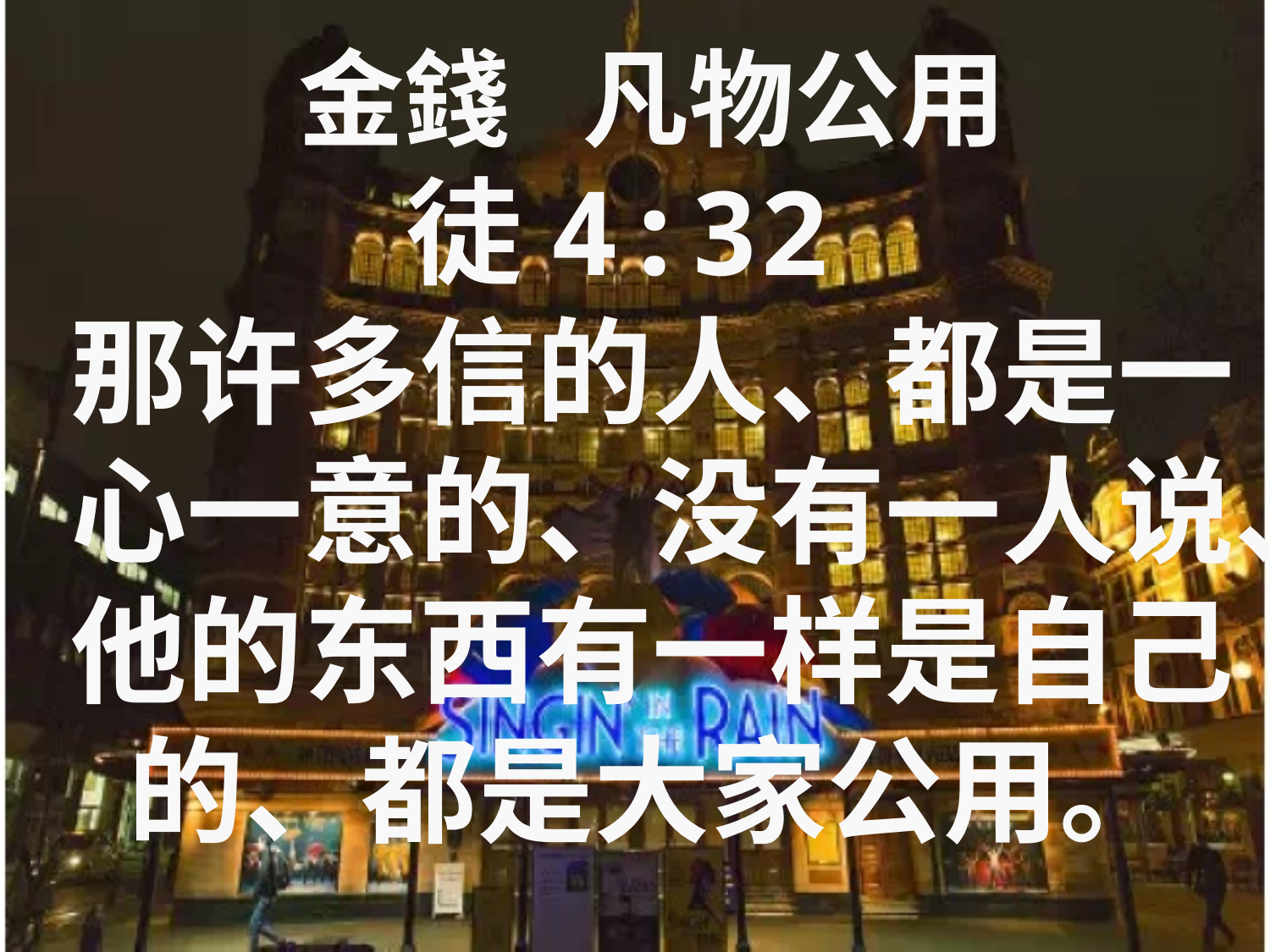

金錢   凡物公用
徒4:32
那许多信的人、都是一心一意的、没有一人说、他的东西有一样是自己的、都是大家公用。